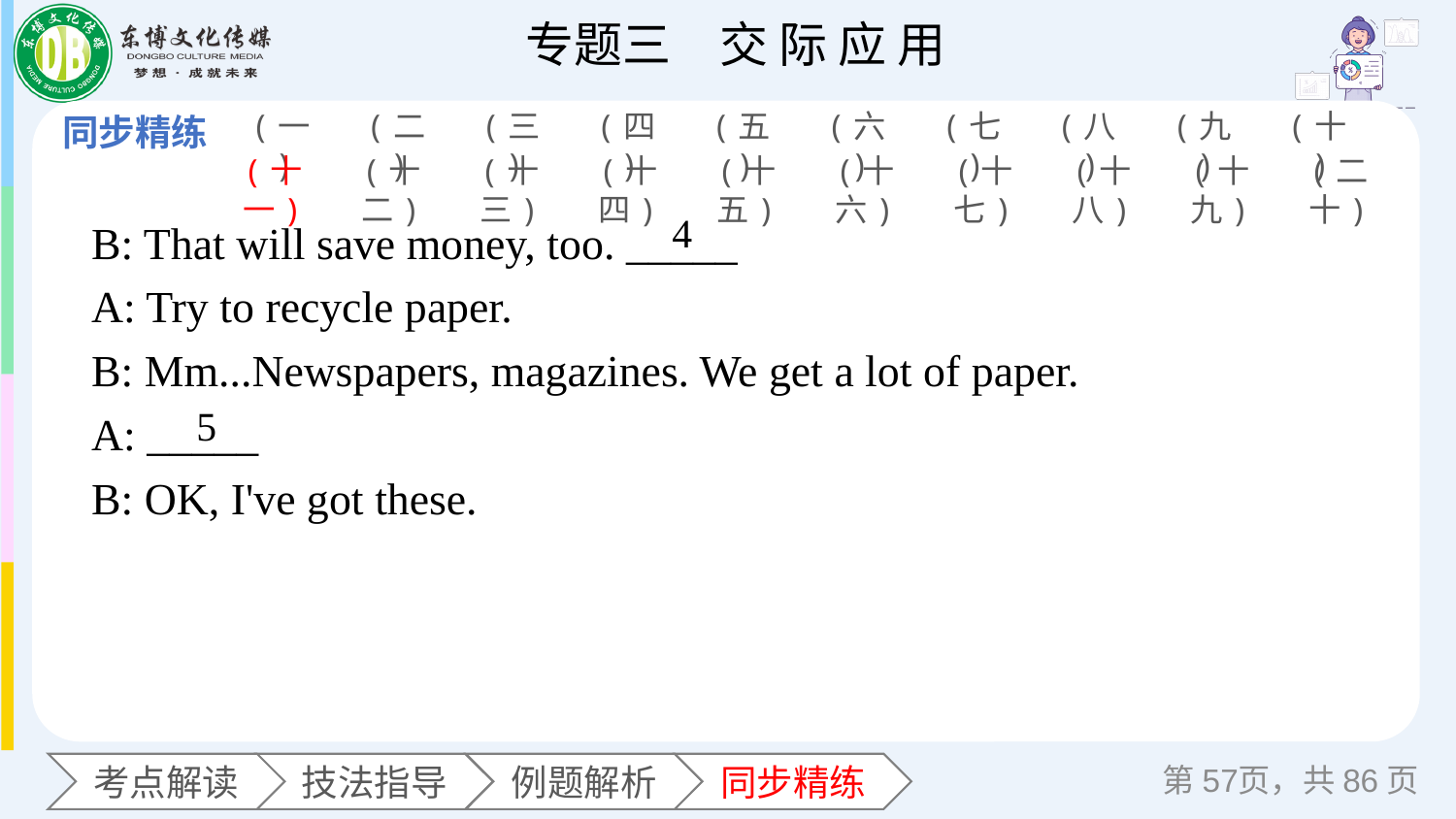

(一)
(二)
(三)
(四)
(五)
(六)
(七)
(八)
(九)
(十)
(十一)
(十二)
(十三)
(十四)
(十五)
(十六)
(十七)
(十八)
(十九)
(二十)
B: That will save money, too. _____
A: Try to recycle paper.
B: Mm...Newspapers, magazines. We get a lot of paper.
A: _____
B: OK, I've got these.
4
5
第57页，共86页